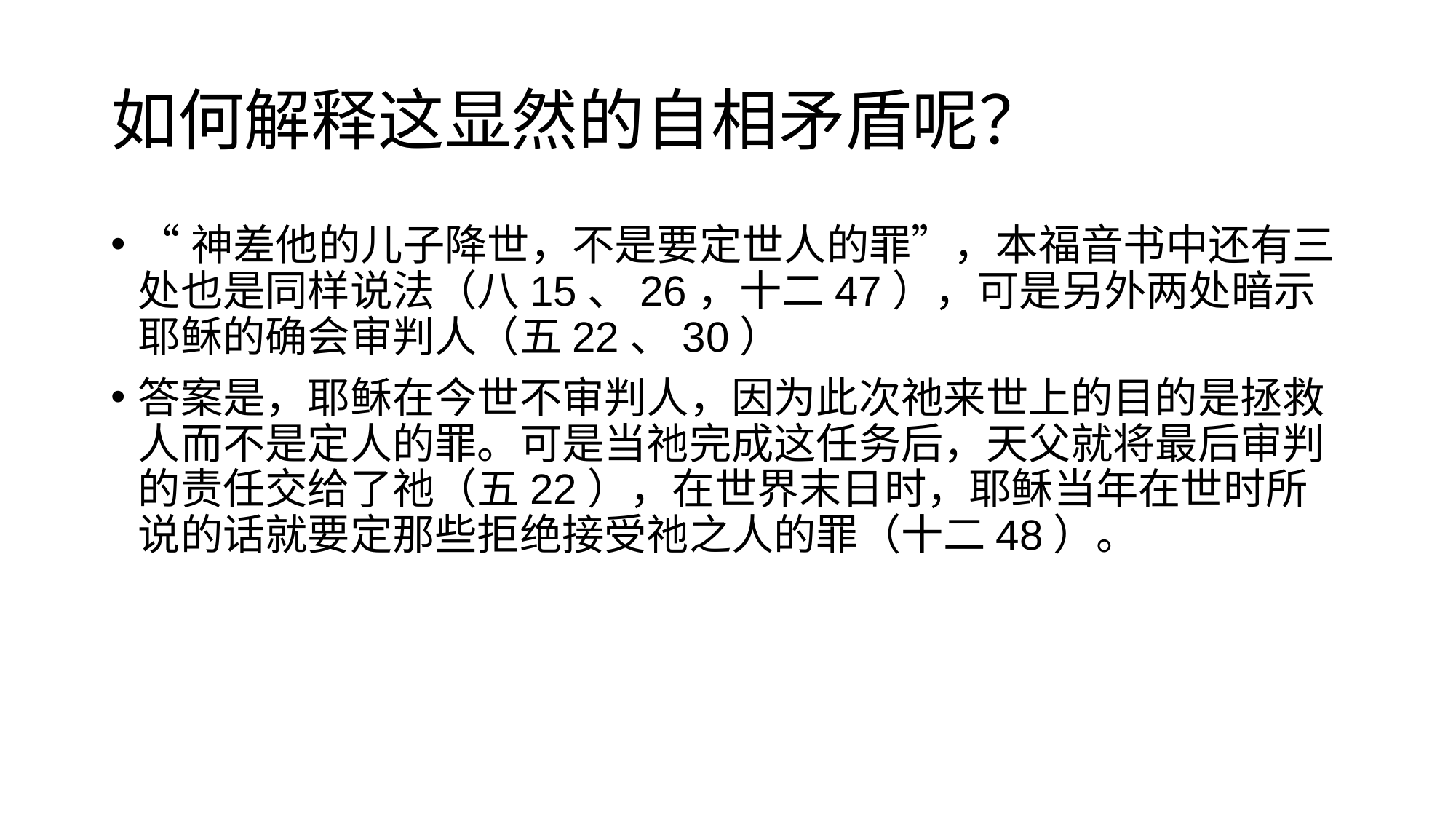

# 如何解释这显然的自相矛盾呢？
“神差他的儿子降世，不是要定世人的罪”，本福音书中还有三处也是同样说法（八15、26，十二47），可是另外两处暗示耶稣的确会审判人（五22、30）
答案是，耶稣在今世不审判人，因为此次祂来世上的目的是拯救人而不是定人的罪。可是当祂完成这任务后，天父就将最后审判的责任交给了祂（五22），在世界末日时，耶稣当年在世时所说的话就要定那些拒绝接受祂之人的罪（十二48）。